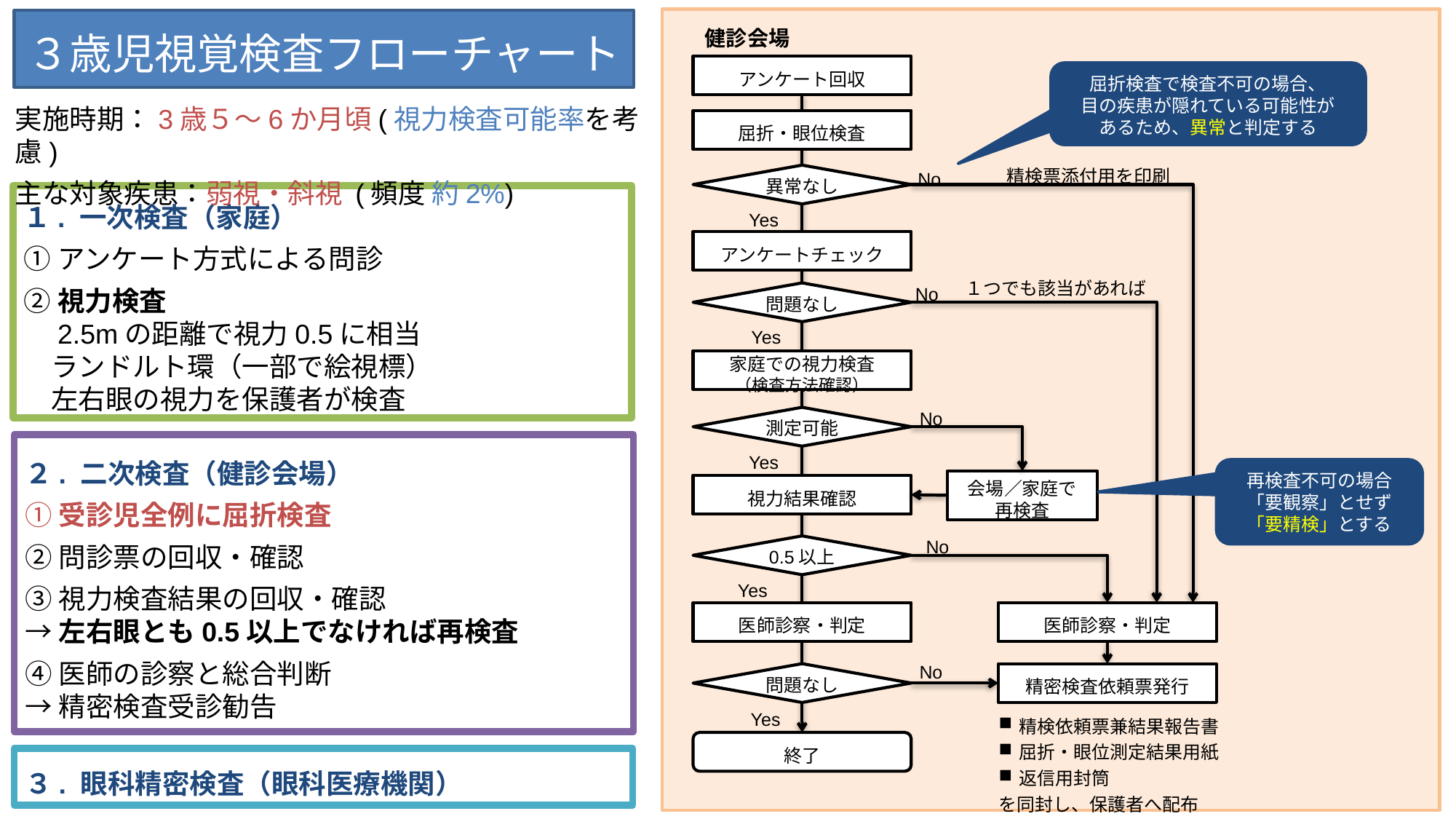

健診会場
アンケート回収
屈折検査で検査不可の場合、
目の疾患が隠れている可能性が
あるため、異常と判定する
屈折・眼位検査

精検票添付用を印刷
No
異常なし
Yes
アンケートチェック
１つでも該当があれば
No
問題なし
Yes
家庭での視力検査
（検査方法確認）
No
測定可能
Yes
再検査不可の場合「要観察」とせず「要精検」とする
会場／家庭で
再検査
視力結果確認
No
0.5以上
Yes
医師診察・判定
医師診察・判定
No
問題なし
精密検査依頼票発行
Yes
精検依頼票兼結果報告書
屈折・眼位測定結果用紙
返信用封筒
を同封し、保護者へ配布
終了
３歳児視覚検査フローチャート
実施時期：3歳５～6か月頃(視力検査可能率を考慮)
主な対象疾患：弱視・斜視 (頻度 約2%)
１. 一次検査（家庭）
①アンケート方式による問診
②視力検査
　2.5mの距離で視力0.5に相当
　ランドルト環（一部で絵視標）
　左右眼の視力を保護者が検査
２. 二次検査（健診会場）
①受診児全例に屈折検査
②問診票の回収・確認
③視力検査結果の回収・確認
→左右眼とも0.5以上でなければ再検査
④医師の診察と総合判断
→精密検査受診勧告
３. 眼科精密検査（眼科医療機関）